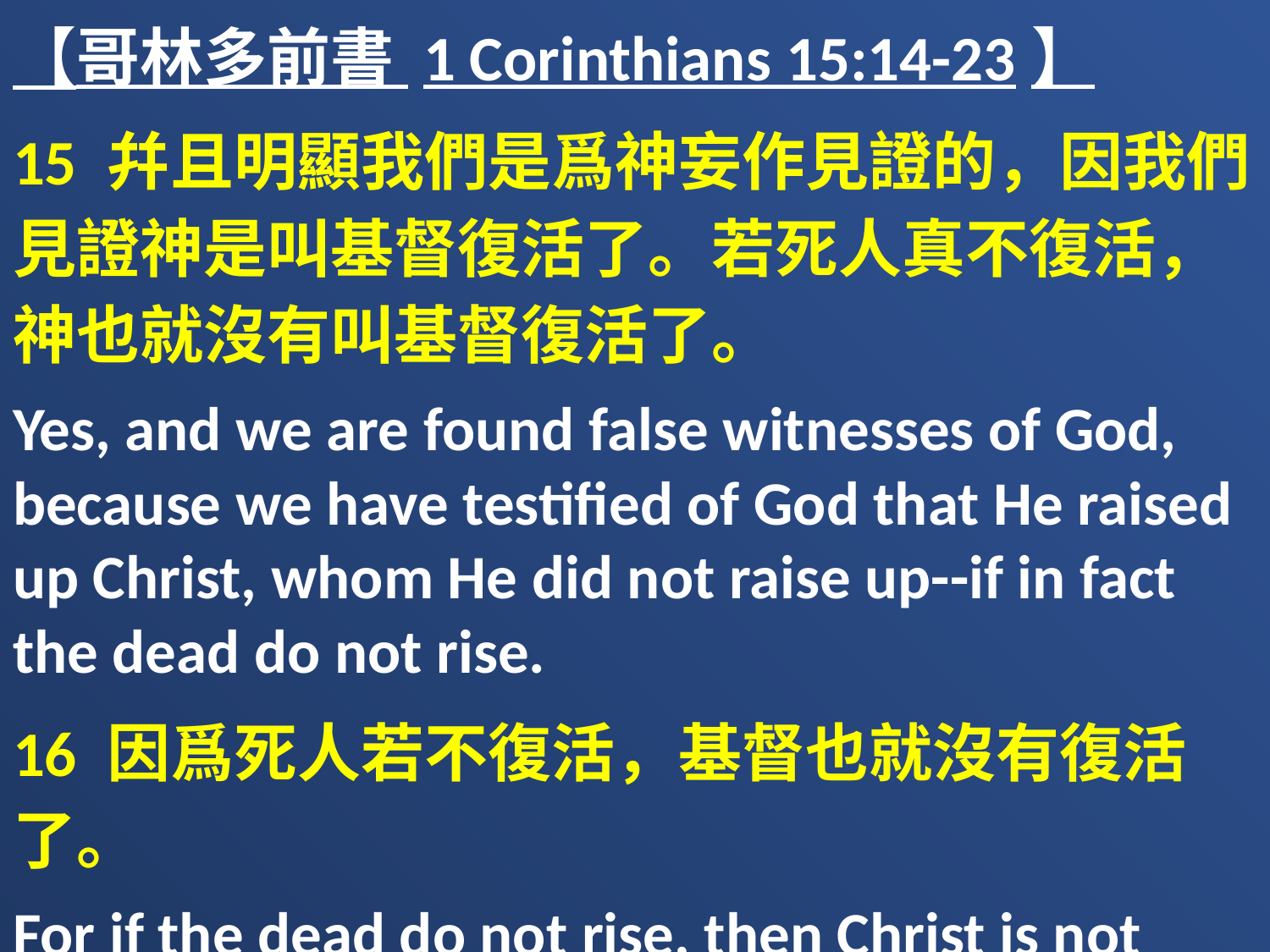

【哥林多前書 1 Corinthians 15:14-23】
15 幷且明顯我們是爲神妄作見證的，因我們見證神是叫基督復活了。若死人真不復活，神也就沒有叫基督復活了。
Yes, and we are found false witnesses of God, because we have testified of God that He raised up Christ, whom He did not raise up--if in fact the dead do not rise.
16 因爲死人若不復活，基督也就沒有復活了。
For if the dead do not rise, then Christ is not risen.